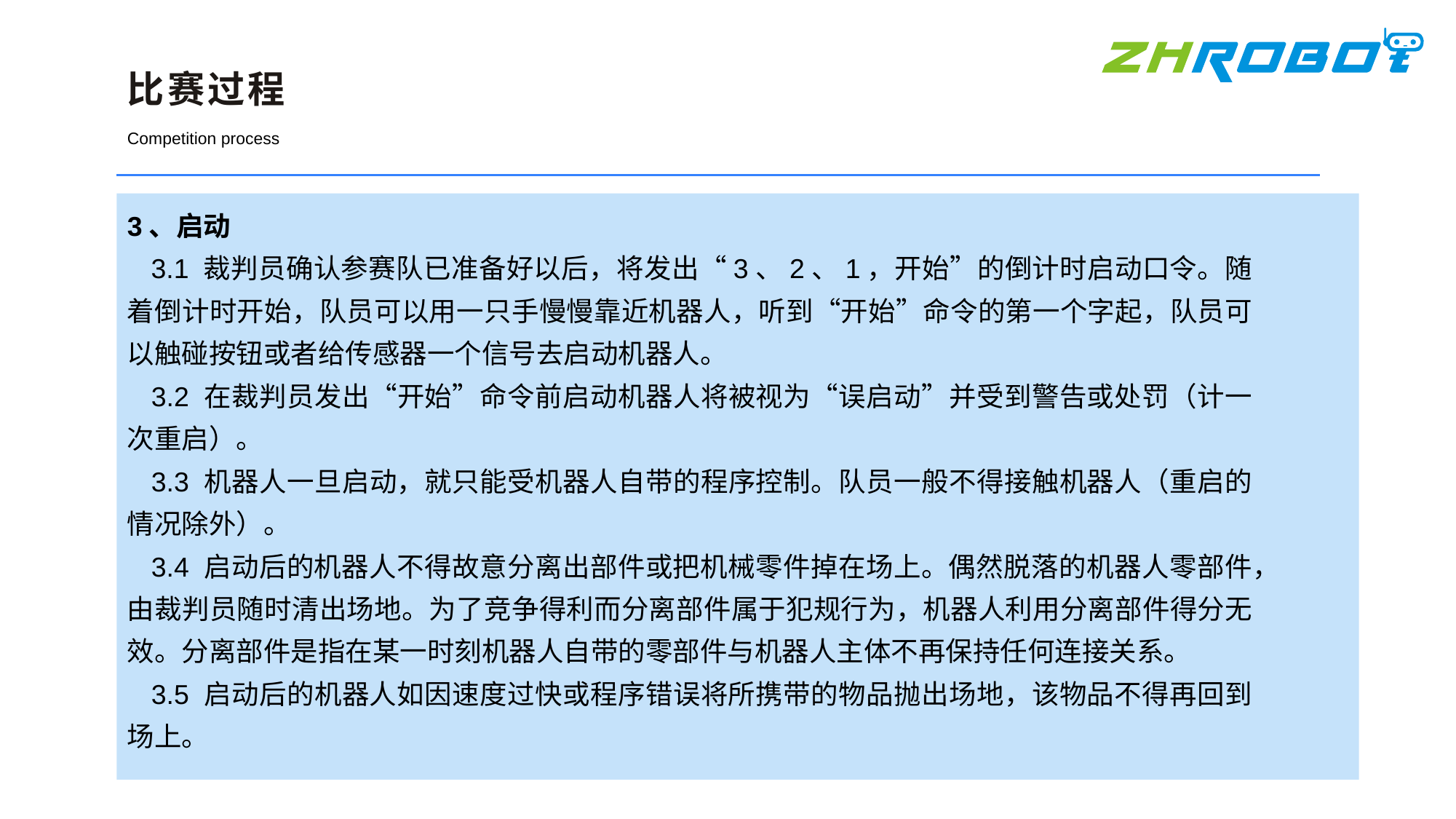

比赛过程
Competition process

3、启动
   3.1 裁判员确认参赛队已准备好以后，将发出“3、2、1，开始”的倒计时启动口令。随着倒计时开始，队员可以用一只手慢慢靠近机器人，听到“开始”命令的第一个字起，队员可以触碰按钮或者给传感器一个信号去启动机器人。
   3.2 在裁判员发出“开始”命令前启动机器人将被视为“误启动”并受到警告或处罚（计一次重启）。
   3.3 机器人一旦启动，就只能受机器人自带的程序控制。队员一般不得接触机器人（重启的情况除外）。
   3.4 启动后的机器人不得故意分离出部件或把机械零件掉在场上。偶然脱落的机器人零部件，由裁判员随时清出场地。为了竞争得利而分离部件属于犯规行为，机器人利用分离部件得分无效。分离部件是指在某一时刻机器人自带的零部件与机器人主体不再保持任何连接关系。
   3.5 启动后的机器人如因速度过快或程序错误将所携带的物品抛出场地，该物品不得再回到场上。

线下门店

线上网站